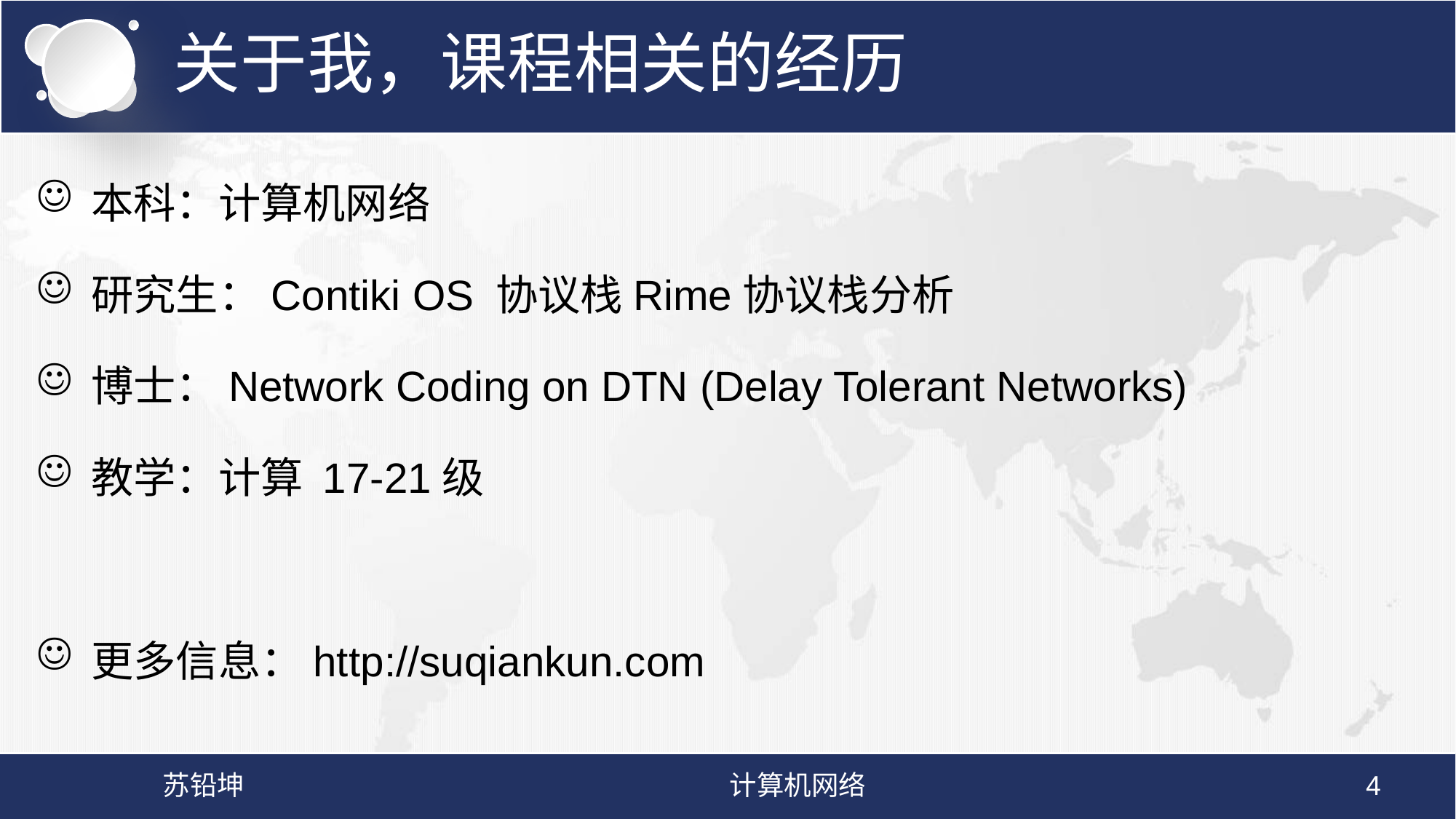

# 关于我，课程相关的经历

本科：计算机网络
研究生：Contiki OS 协议栈Rime协议栈分析
博士：Network Coding on DTN (Delay Tolerant Networks)
教学：计算 17-21级

更多信息：http://suqiankun.com
苏铅坤
计算机网络
4